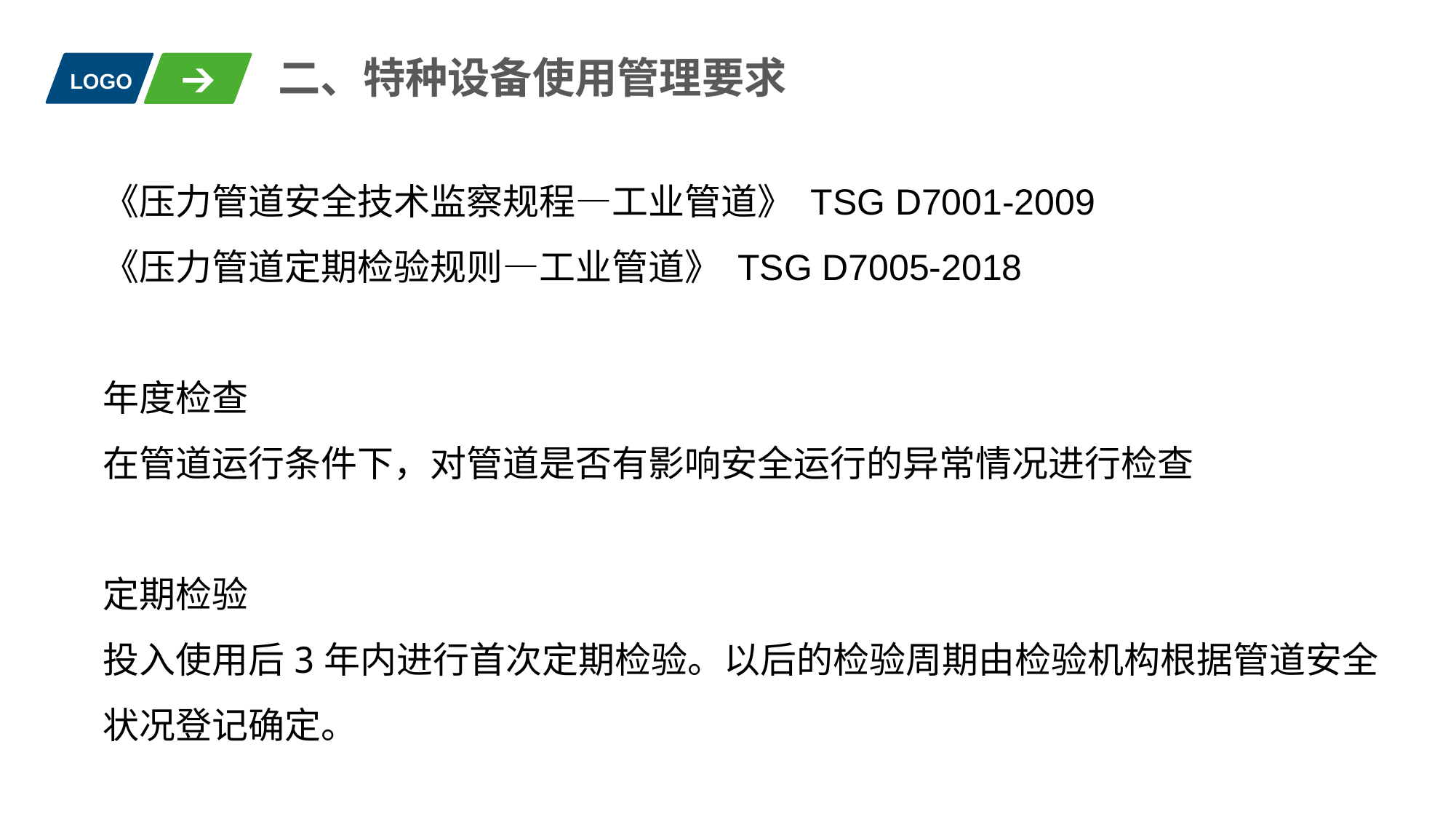

二、特种设备使用管理要求

LOGO

《压力管道安全技术监察规程—工业管道》 TSG D7001-2009
《压力管道定期检验规则—工业管道》 TSG D7005-2018

年度检查
在管道运行条件下，对管道是否有影响安全运行的异常情况进行检查

定期检验
投入使用后3年内进行首次定期检验。以后的检验周期由检验机构根据管道安全状况登记确定。